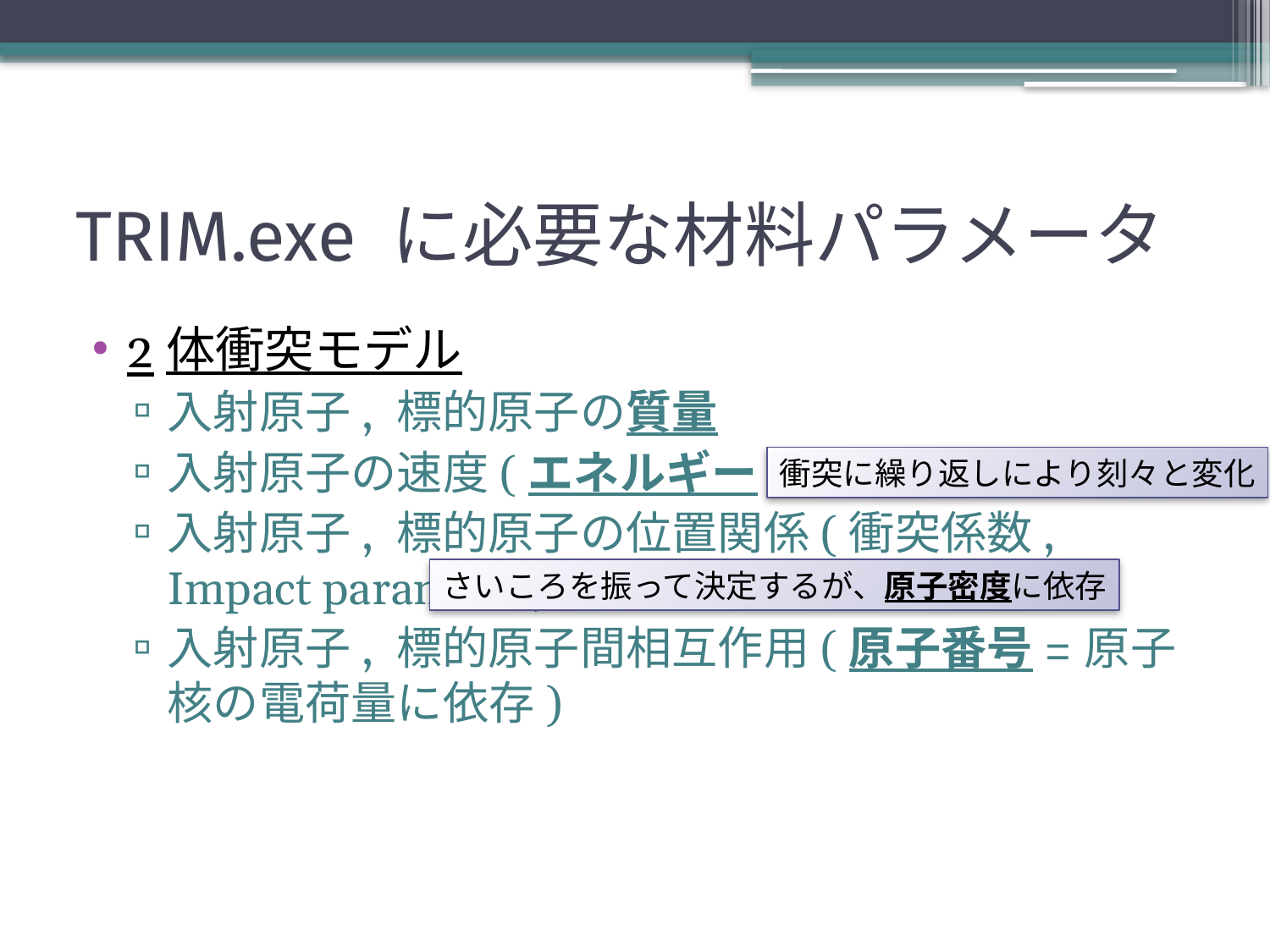

# TRIM.exe に必要な材料パラメータ
2体衝突モデル
入射原子, 標的原子の質量
入射原子の速度(エネルギー)
入射原子, 標的原子の位置関係(衝突係数, Impact parameter)
入射原子, 標的原子間相互作用(原子番号=原子核の電荷量に依存)

衝突に繰り返しにより刻々と変化
さいころを振って決定するが、原子密度に依存